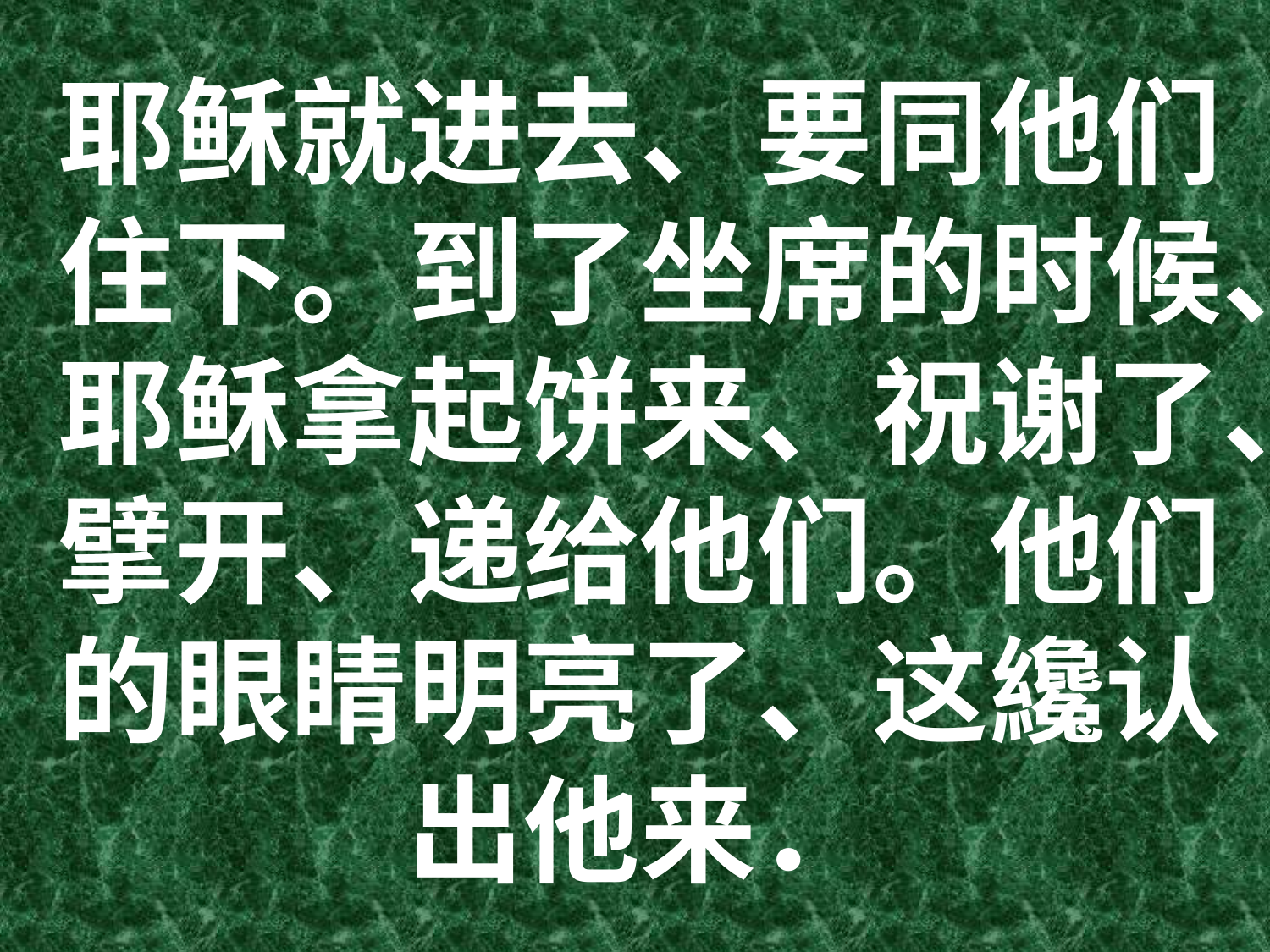

# 耶稣就进去、要同他们住下。到了坐席的时候、耶稣拿起饼来、祝谢了、擘开、递给他们。他们的眼睛明亮了、这纔认出他来．